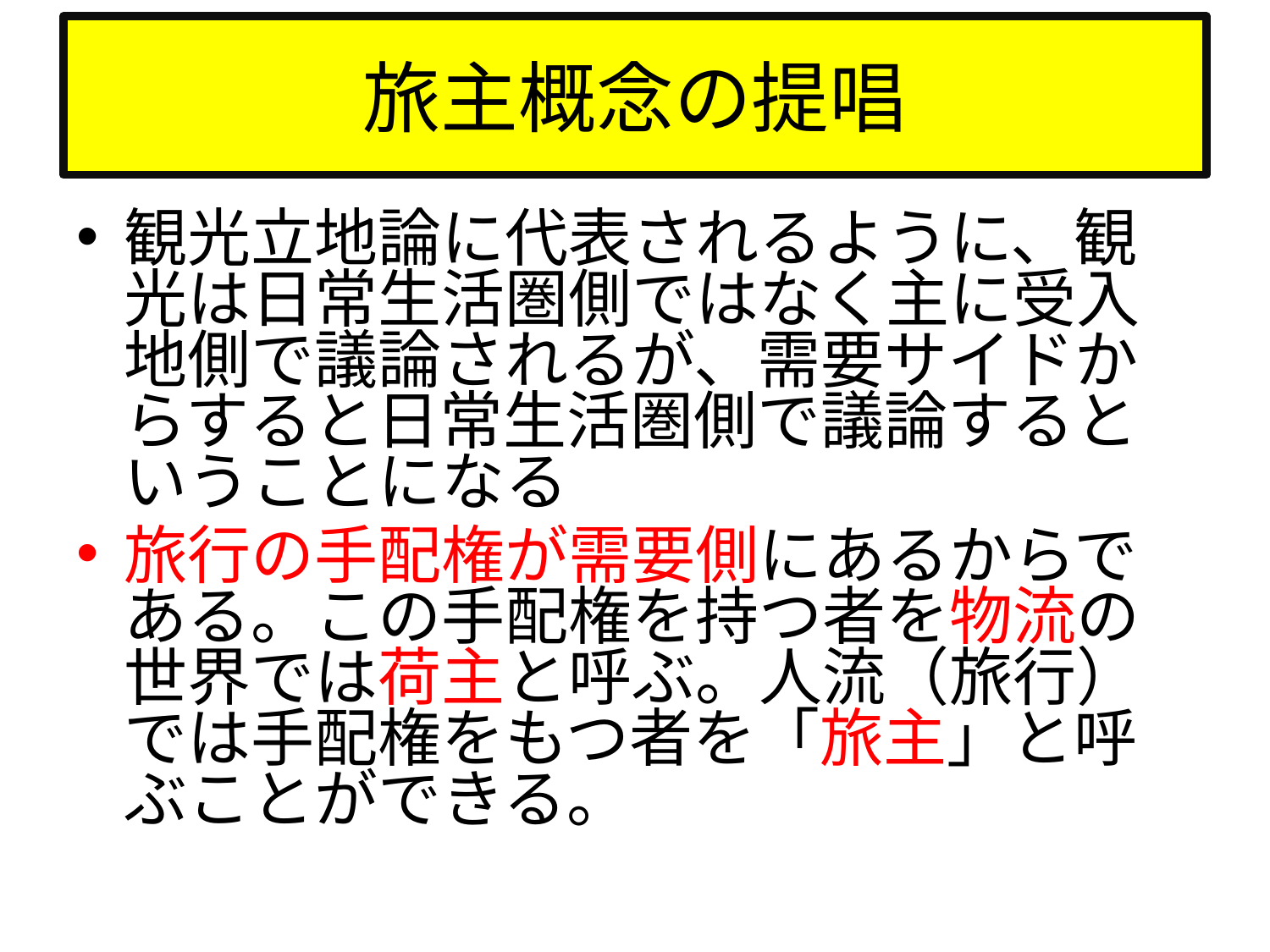

# 旅主概念の提唱
観光立地論に代表されるように、観光は日常生活圏側ではなく主に受入地側で議論されるが、需要サイドからすると日常生活圏側で議論するということになる
旅行の手配権が需要側にあるからである。この手配権を持つ者を物流の世界では荷主と呼ぶ。人流（旅行）では手配権をもつ者を「旅主」と呼ぶことができる。